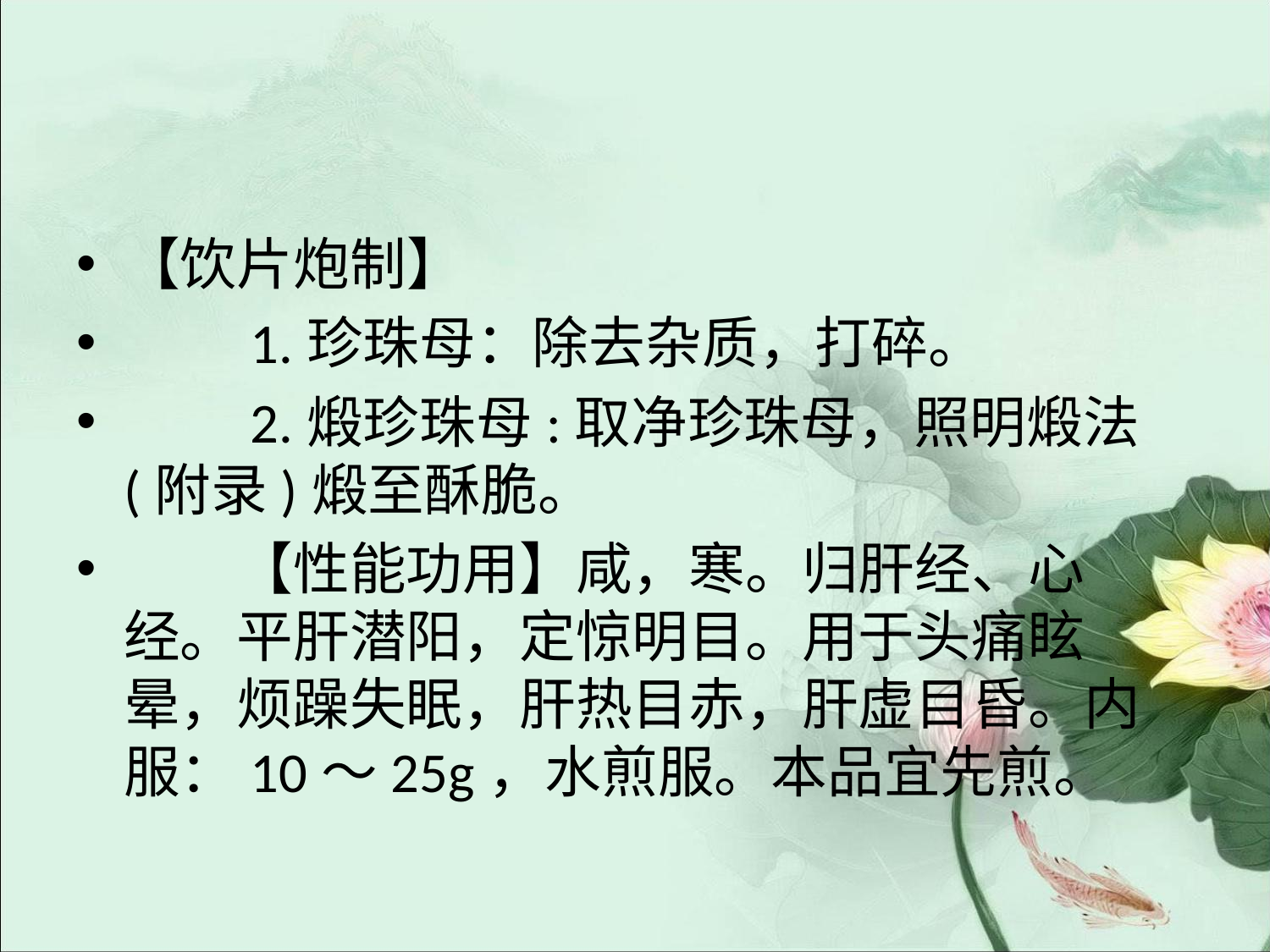

#
【饮片炮制】
　　1.珍珠母：除去杂质，打碎。
　　2.煅珍珠母:取净珍珠母，照明煅法(附录)煅至酥脆。
　　【性能功用】咸，寒。归肝经、心经。平肝潜阳，定惊明目。用于头痛眩晕，烦躁失眠，肝热目赤，肝虚目昏。内服：10～25g，水煎服。本品宜先煎。